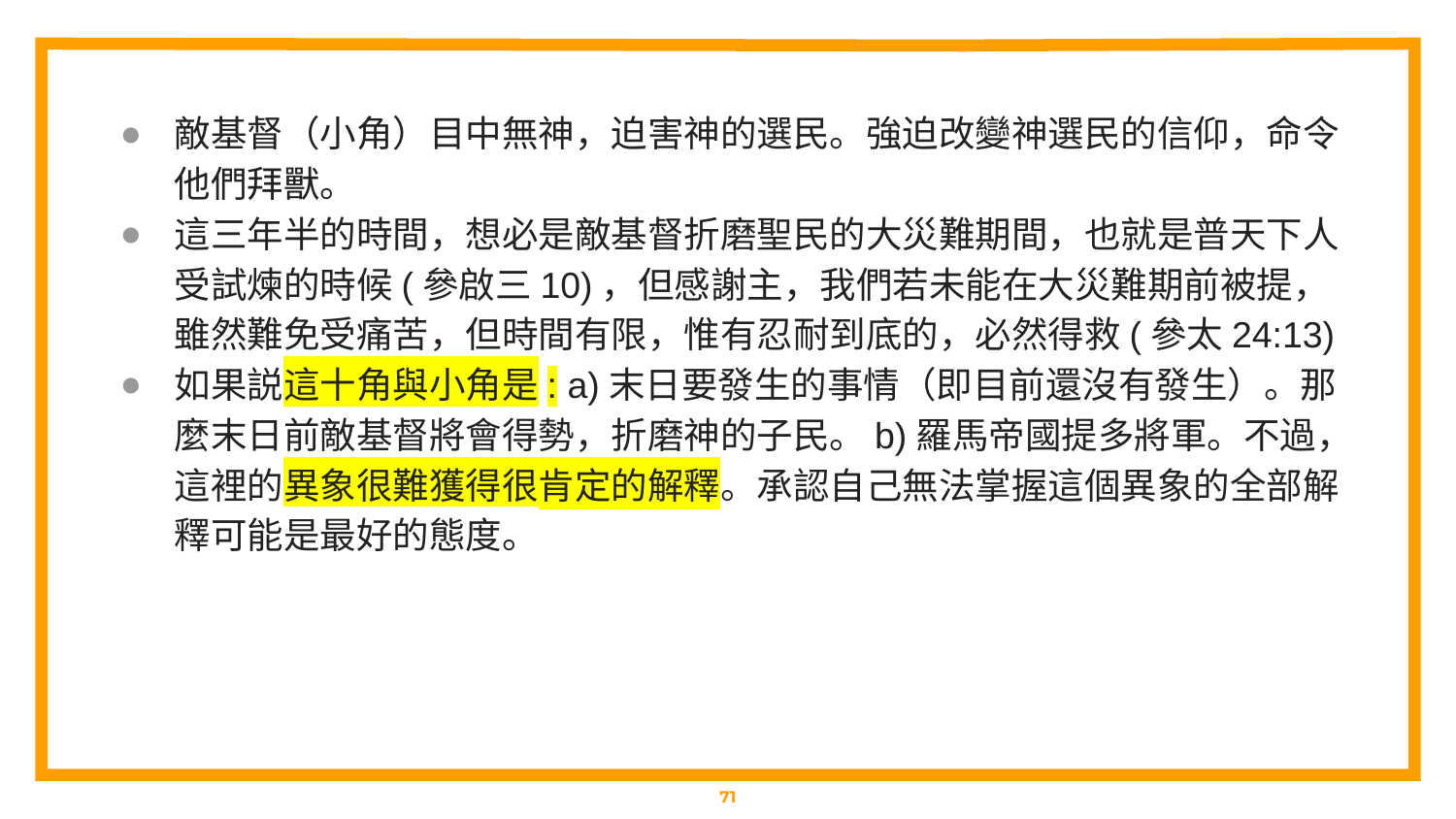

敵基督（小角）目中無神，迫害神的選民。強迫改變神選民的信仰，命令他們拜獸。
這三年半的時間，想必是敵基督折磨聖民的大災難期間，也就是普天下人受試煉的時候(參啟三10)，但感謝主，我們若未能在大災難期前被提，雖然難免受痛苦，但時間有限，惟有忍耐到底的，必然得救(參太24:13)
如果説這十角與小角是: a)末日要發生的事情（即目前還沒有發生）。那麼末日前敵基督將會得勢，折磨神的子民。b)羅馬帝國提多將軍。不過，這裡的異象很難獲得很肯定的解釋。承認自己無法掌握這個異象的全部解釋可能是最好的態度。
71